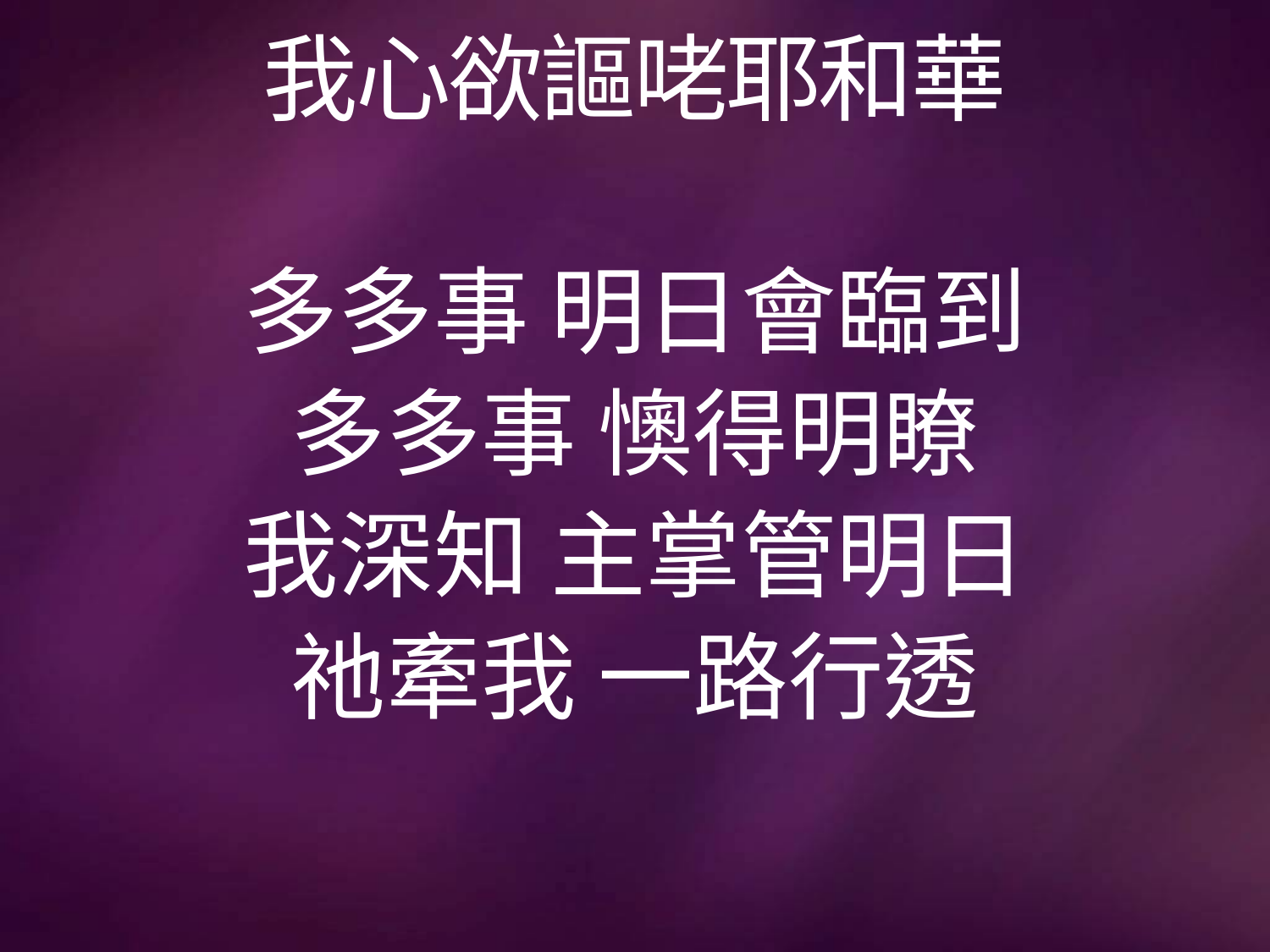

# 我心欲謳咾耶和華
多多事 明日會臨到
多多事 懊得明瞭
我深知 主掌管明日
祂牽我 一路行透